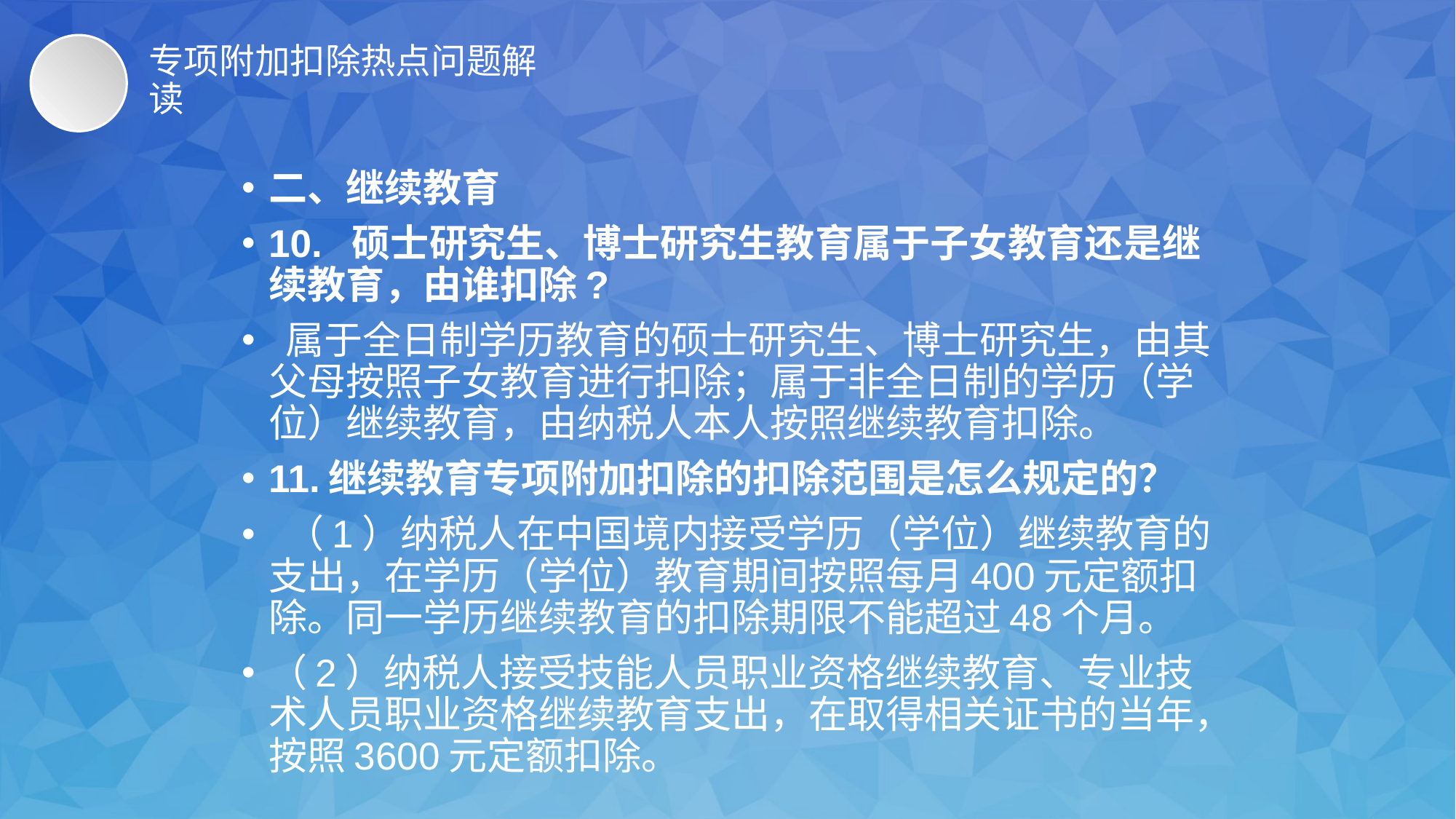

# 专项附加扣除热点问题解读
二、继续教育
10.  硕士研究生、博士研究生教育属于子女教育还是继续教育，由谁扣除?
 属于全日制学历教育的硕士研究生、博士研究生，由其父母按照子女教育进行扣除；属于非全日制的学历（学位）继续教育，由纳税人本人按照继续教育扣除。
11.继续教育专项附加扣除的扣除范围是怎么规定的？
 （1）纳税人在中国境内接受学历（学位）继续教育的支出，在学历（学位）教育期间按照每月400元定额扣除。同一学历继续教育的扣除期限不能超过48个月。
（2）纳税人接受技能人员职业资格继续教育、专业技术人员职业资格继续教育支出，在取得相关证书的当年，按照3600元定额扣除。